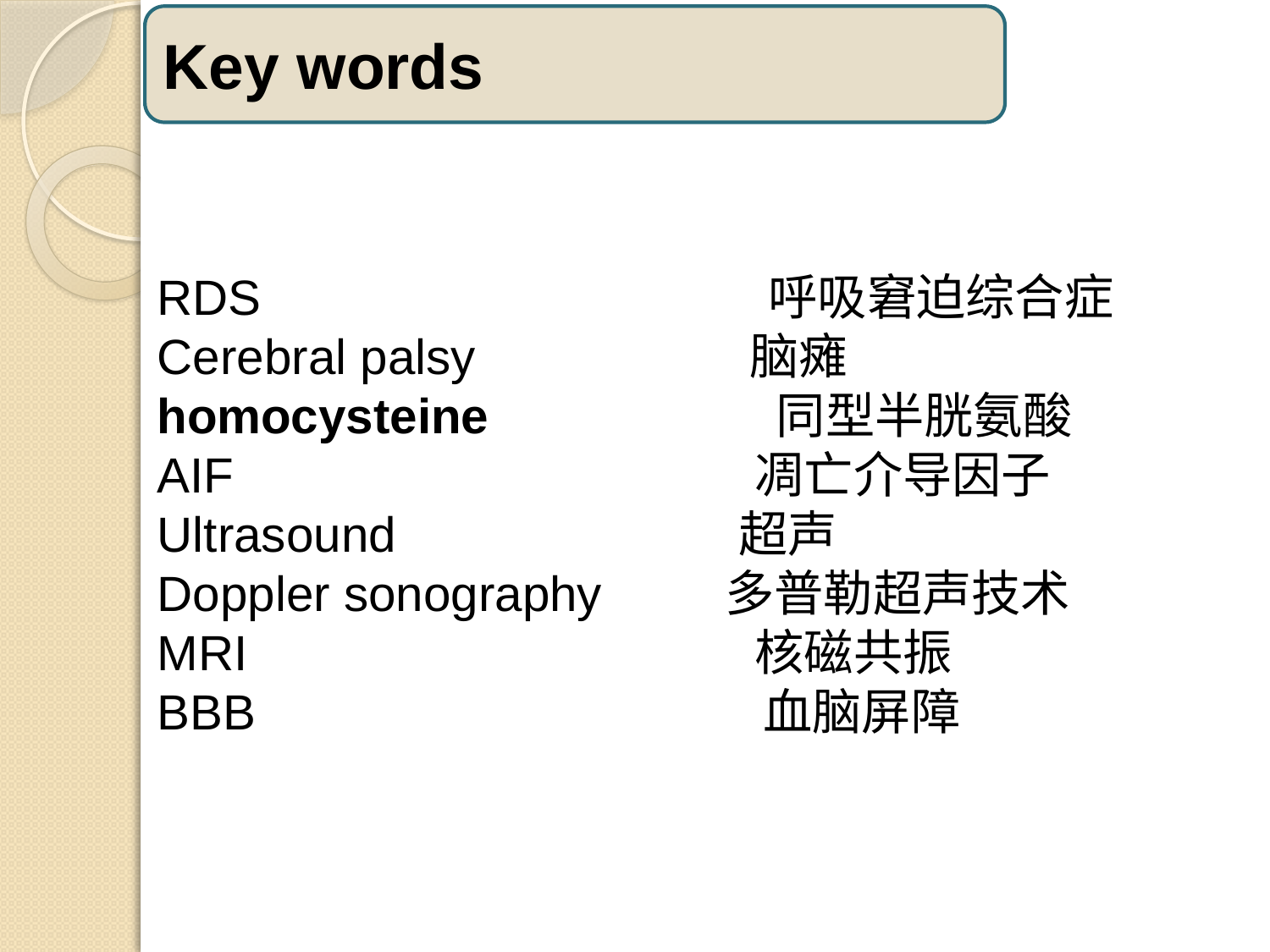

Key words
RDS                                    呼吸窘迫综合症
Cerebral palsy                   脑瘫
homocysteine                    同型半胱氨酸
AIF                                     凋亡介导因子
Ultrasound                        超声
Doppler sonography        多普勒超声技术
MRI                                    核磁共振
BBB                                    血脑屏障